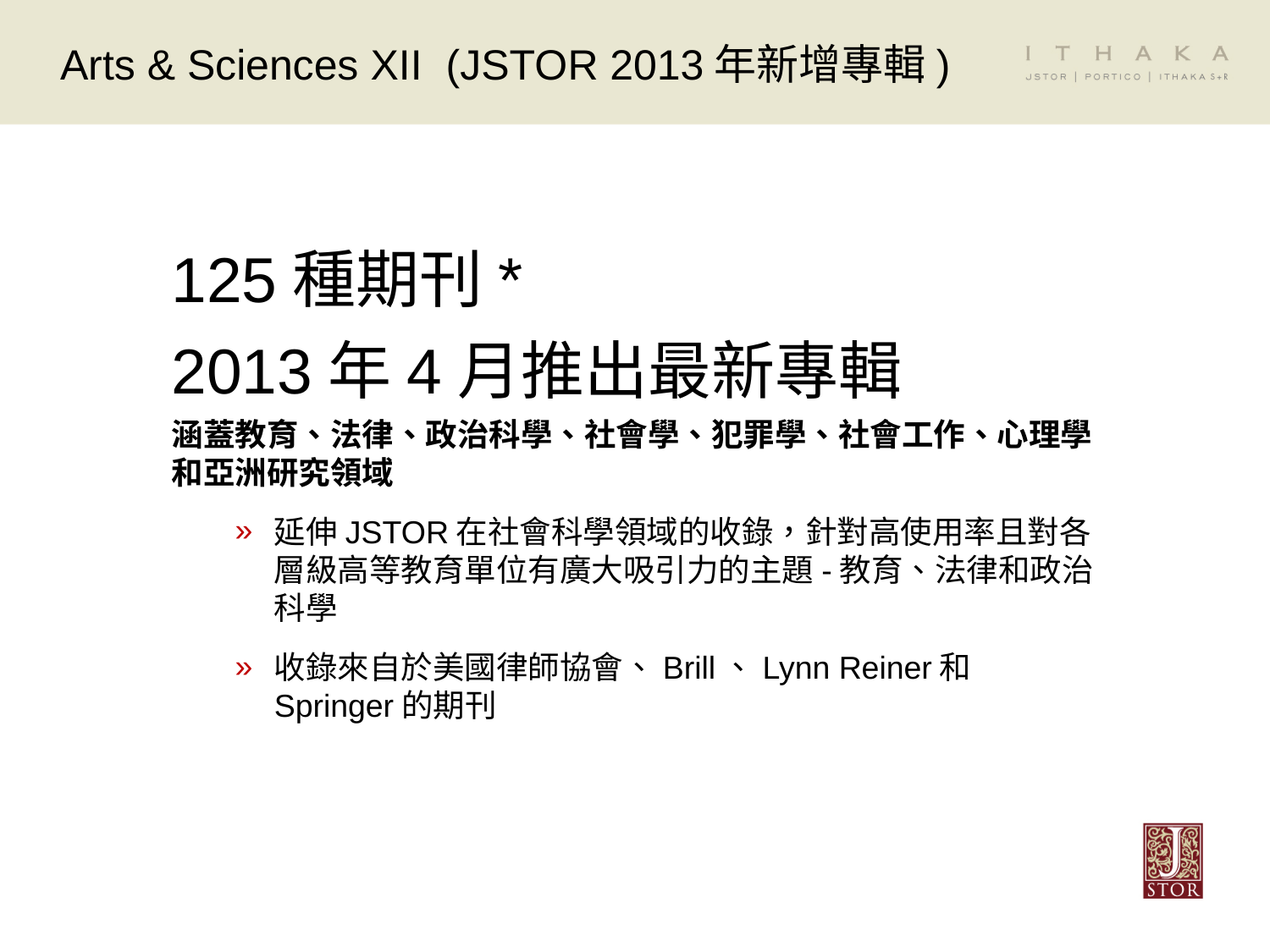

Arts & Sciences XII  (JSTOR 2013年新增專輯)
125種期刊*
2013年4月推出最新專輯
涵蓋教育、法律、政治科學、社會學、犯罪學、社會工作、心理學和亞洲研究領域
延伸JSTOR在社會科學領域的收錄，針對高使用率且對各層級高等教育單位有廣大吸引力的主題-教育、法律和政治科學
收錄來自於美國律師協會、Brill、Lynn Reiner和Springer的期刊